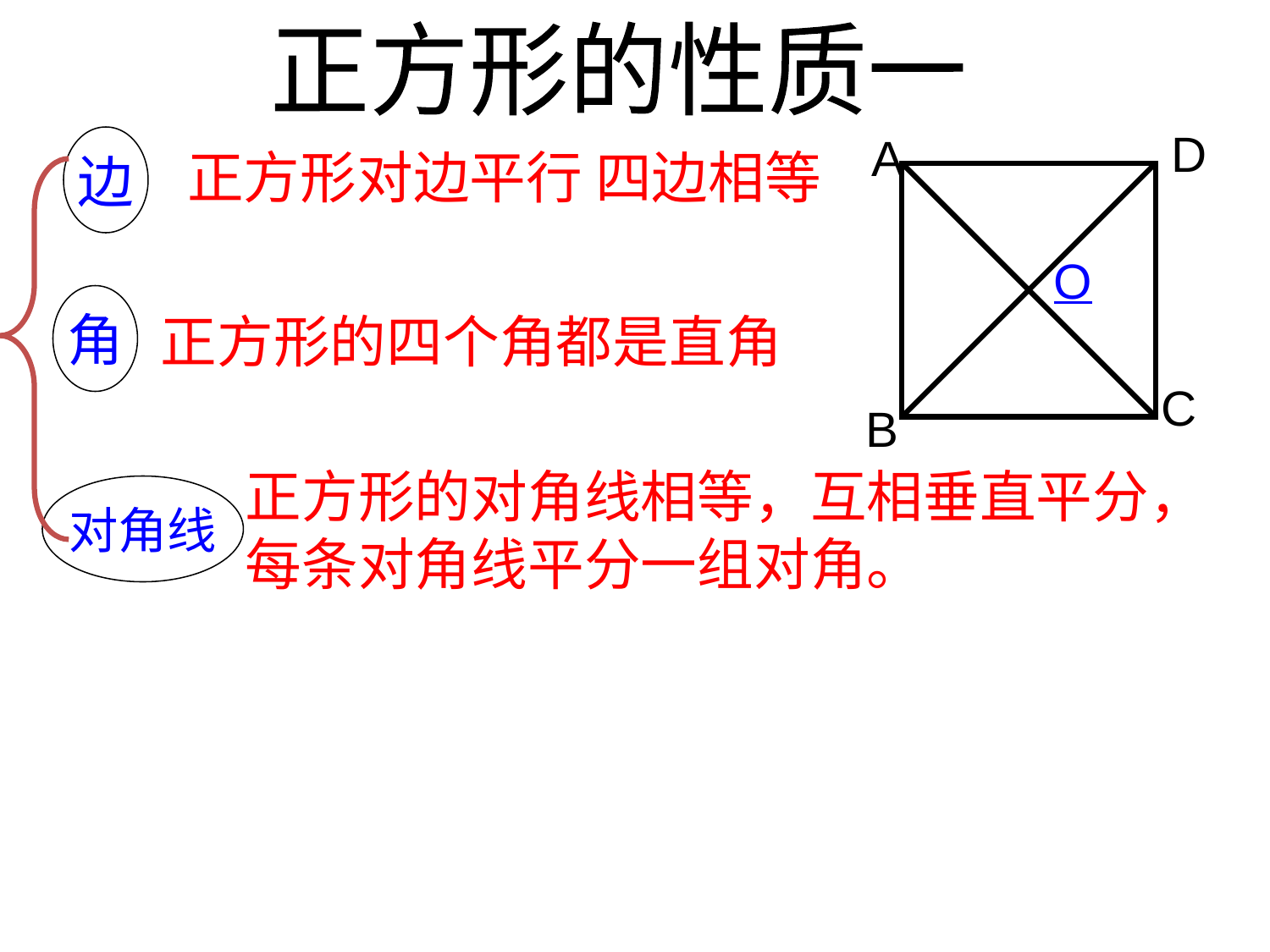

正方形的性质一
D
A

O
C
B
边
正方形对边平行 四边相等

角
正方形的四个角都是直角
正方形的对角线相等，互相垂直平分，每条对角线平分一组对角。
对角线